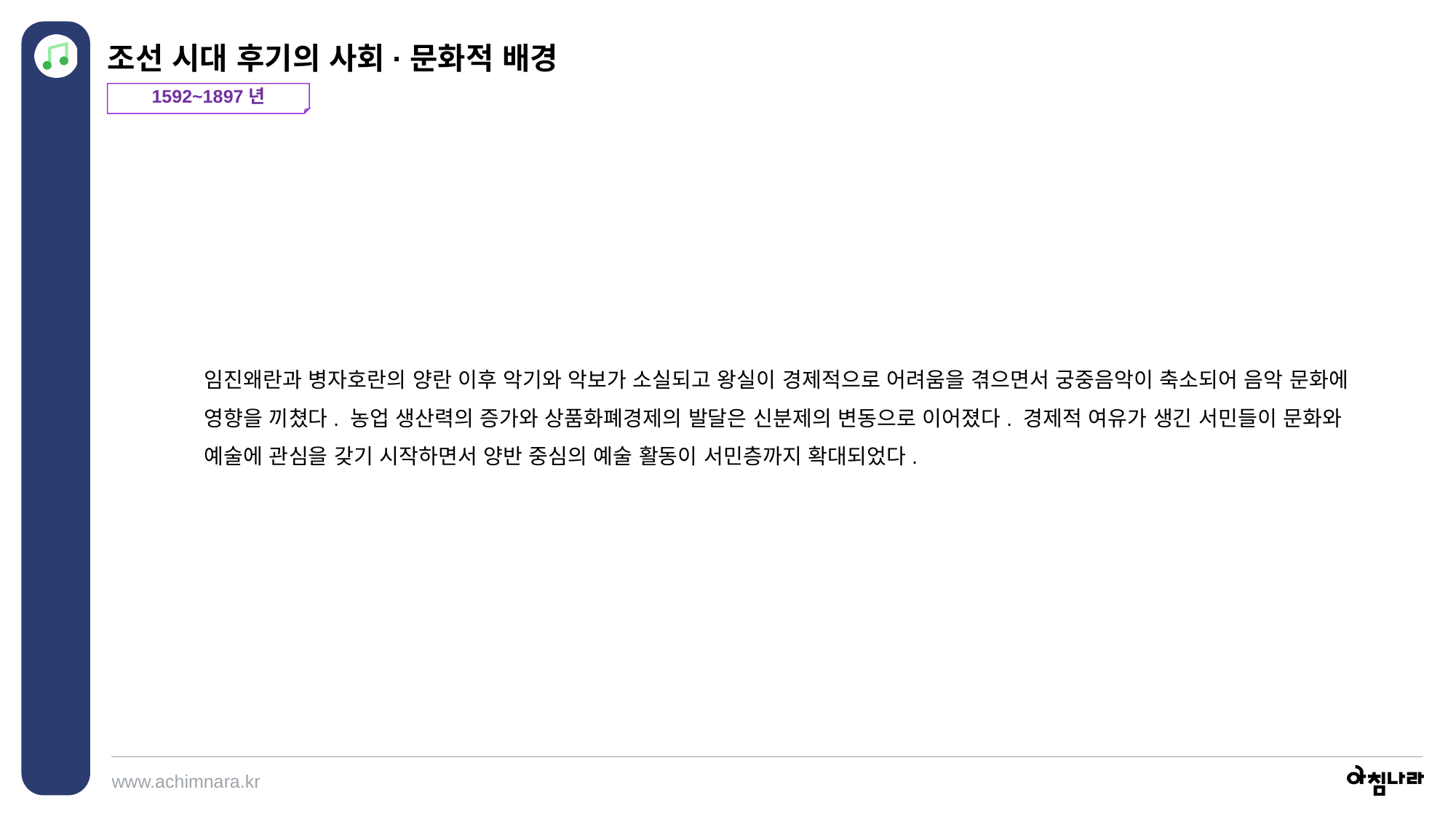

조선 시대 후기의 사회·문화적 배경
1592~1897년
임진왜란과 병자호란의 양란 이후 악기와 악보가 소실되고 왕실이 경제적으로 어려움을 겪으면서 궁중음악이 축소되어 음악 문화에 영향을 끼쳤다. 농업 생산력의 증가와 상품화폐경제의 발달은 신분제의 변동으로 이어졌다. 경제적 여유가 생긴 서민들이 문화와 예술에 관심을 갖기 시작하면서 양반 중심의 예술 활동이 서민층까지 확대되었다.